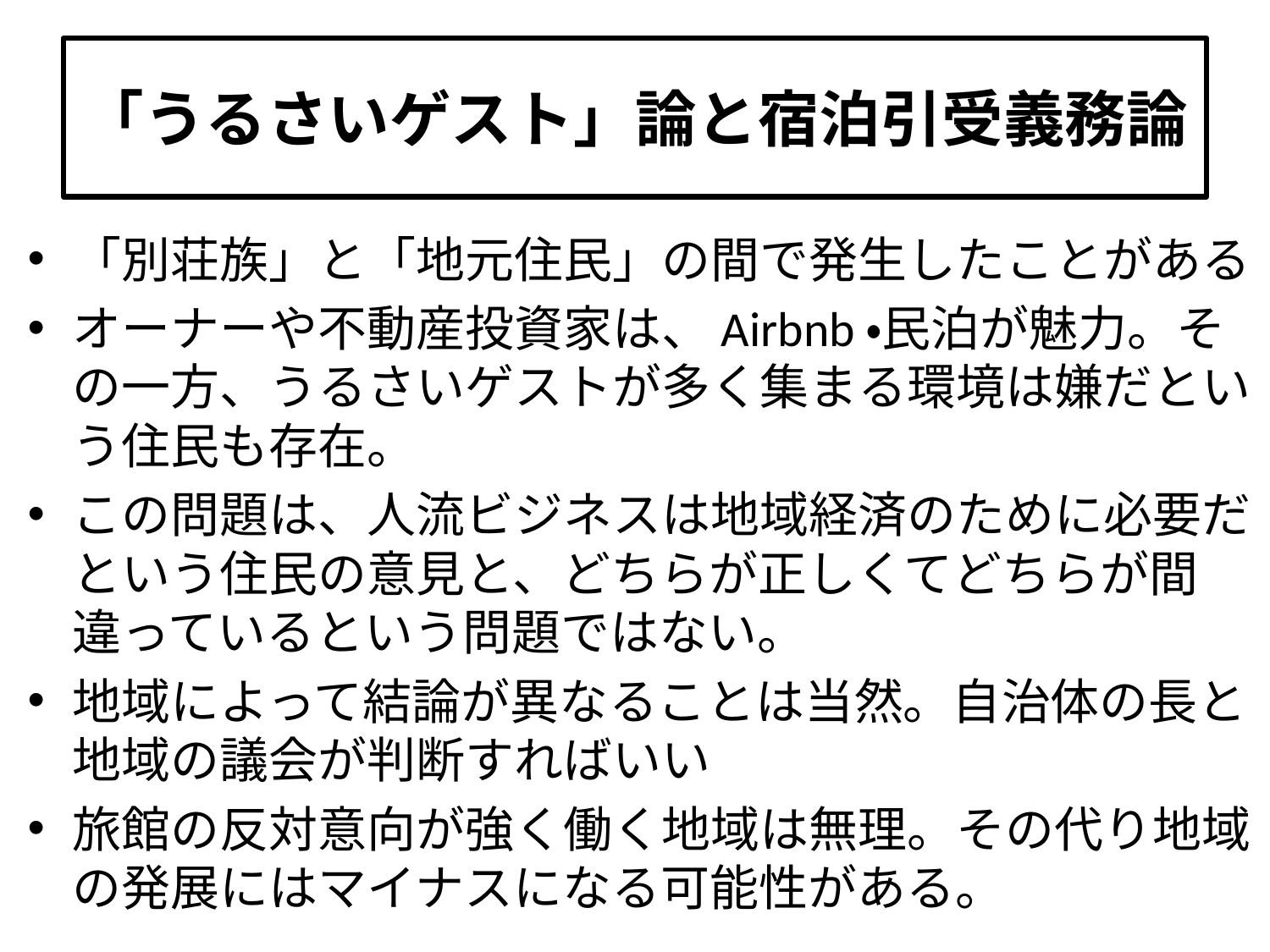

# 「うるさいゲスト」論と宿泊引受義務論
「別荘族」と「地元住民」の間で発生したことがある
オーナーや不動産投資家は、Airbnb・民泊が魅力。その一方、うるさいゲストが多く集まる環境は嫌だという住民も存在。
この問題は、人流ビジネスは地域経済のために必要だという住民の意見と、どちらが正しくてどちらが間違っているという問題ではない。
地域によって結論が異なることは当然。自治体の長と地域の議会が判断すればいい
旅館の反対意向が強く働く地域は無理。その代り地域の発展にはマイナスになる可能性がある。